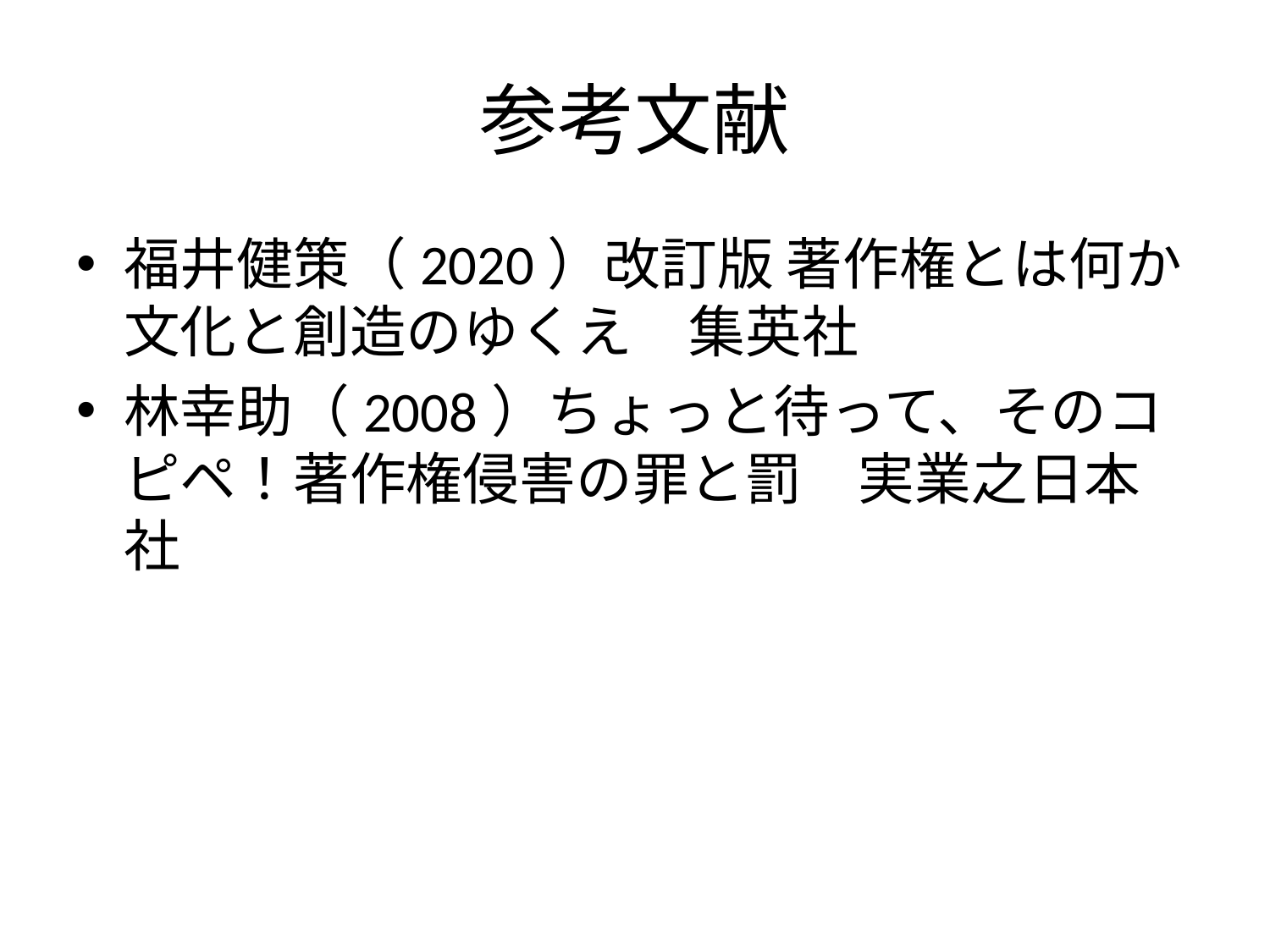

# 参考文献
福井健策（2020）改訂版 著作権とは何か 文化と創造のゆくえ　集英社
林幸助（2008）ちょっと待って、そのコピペ！著作権侵害の罪と罰　実業之日本社